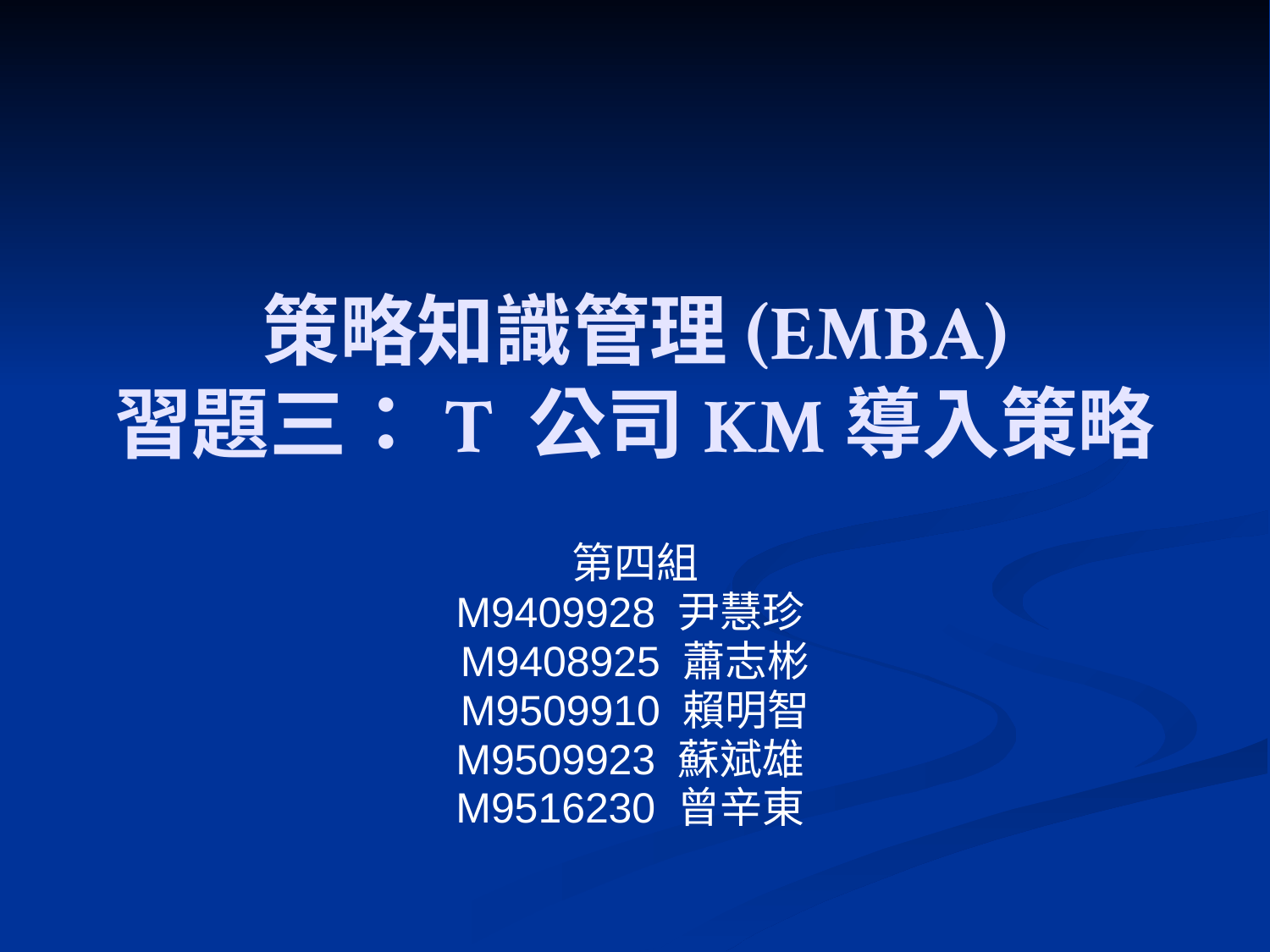

# 策略知識管理(EMBA) 習題三：T 公司KM導入策略
第四組
M9409928 尹慧珍
M9408925 蕭志彬
M9509910 賴明智
M9509923 蘇斌雄
M9516230 曾辛東